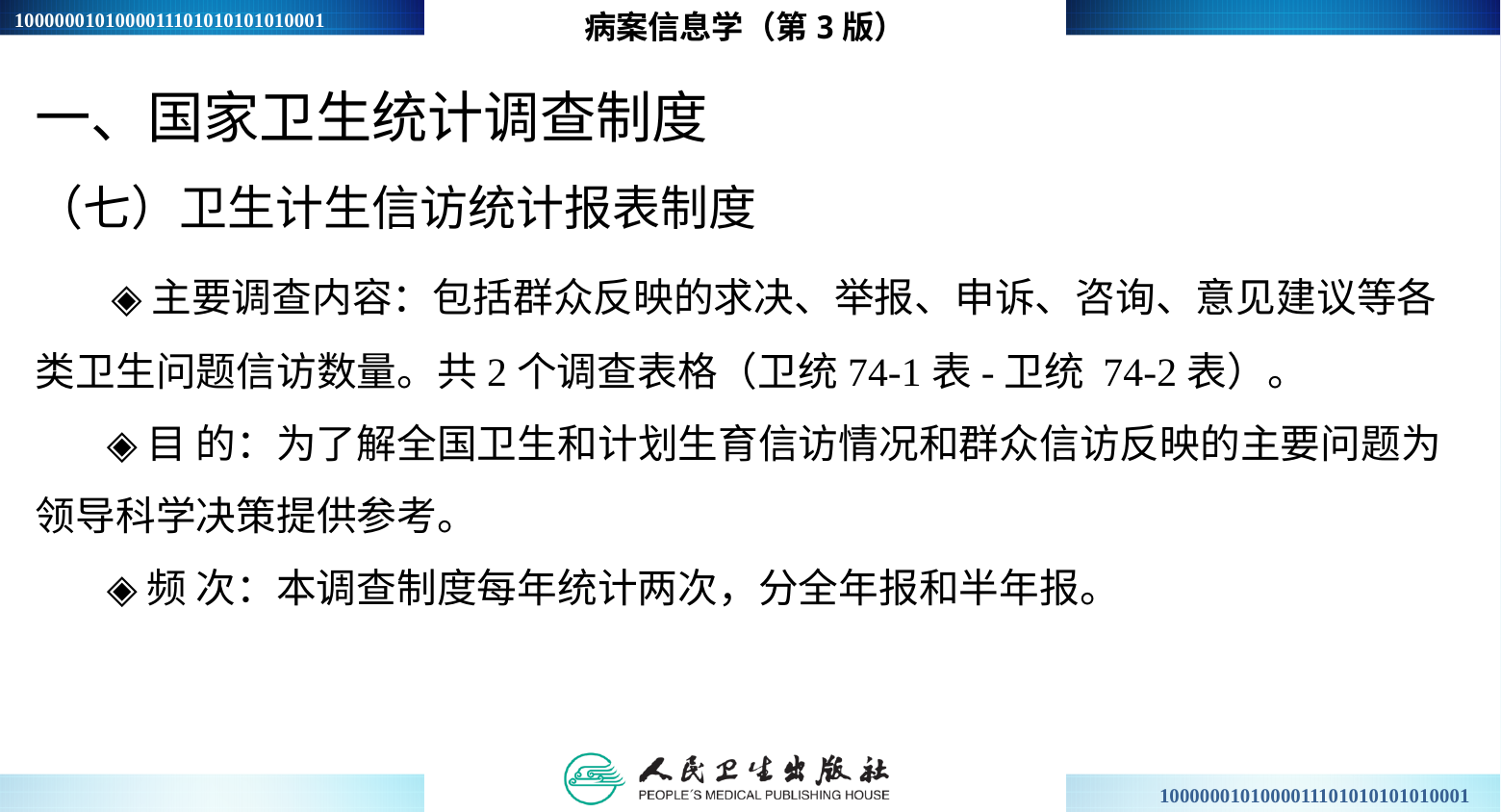

病案信息学（第3版）
一、国家卫生统计调查制度
（七）卫生计生信访统计报表制度
       ◈主要调查内容：包括群众反映的求决、举报、申诉、咨询、意见建议等各类卫生问题信访数量。共2个调查表格（卫统74-1表-卫统 74-2表）。
        ◈目 的：为了解全国卫生和计划生育信访情况和群众信访反映的主要问题为领导科学决策提供参考。
        ◈频 次：本调查制度每年统计两次，分全年报和半年报。